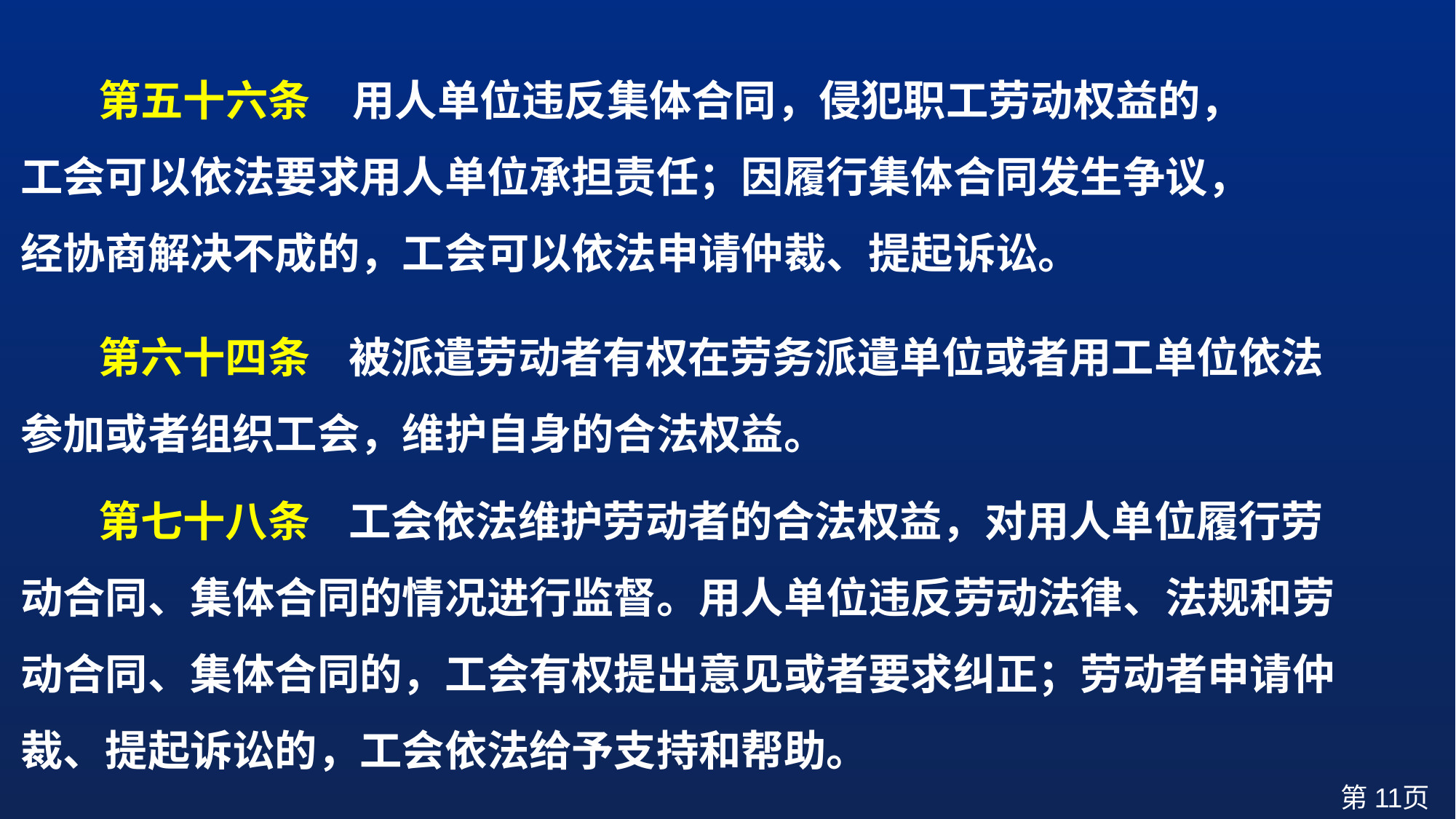

第五十六条　用人单位违反集体合同，侵犯职工劳动权益的，工会可以依法要求用人单位承担责任；因履行集体合同发生争议，经协商解决不成的，工会可以依法申请仲裁、提起诉讼。
       第六十四条    被派遣劳动者有权在劳务派遣单位或者用工单位依法参加或者组织工会，维护自身的合法权益。
       第七十八条    工会依法维护劳动者的合法权益，对用人单位履行劳动合同、集体合同的情况进行监督。用人单位违反劳动法律、法规和劳动合同、集体合同的，工会有权提出意见或者要求纠正；劳动者申请仲裁、提起诉讼的，工会依法给予支持和帮助。
第11页